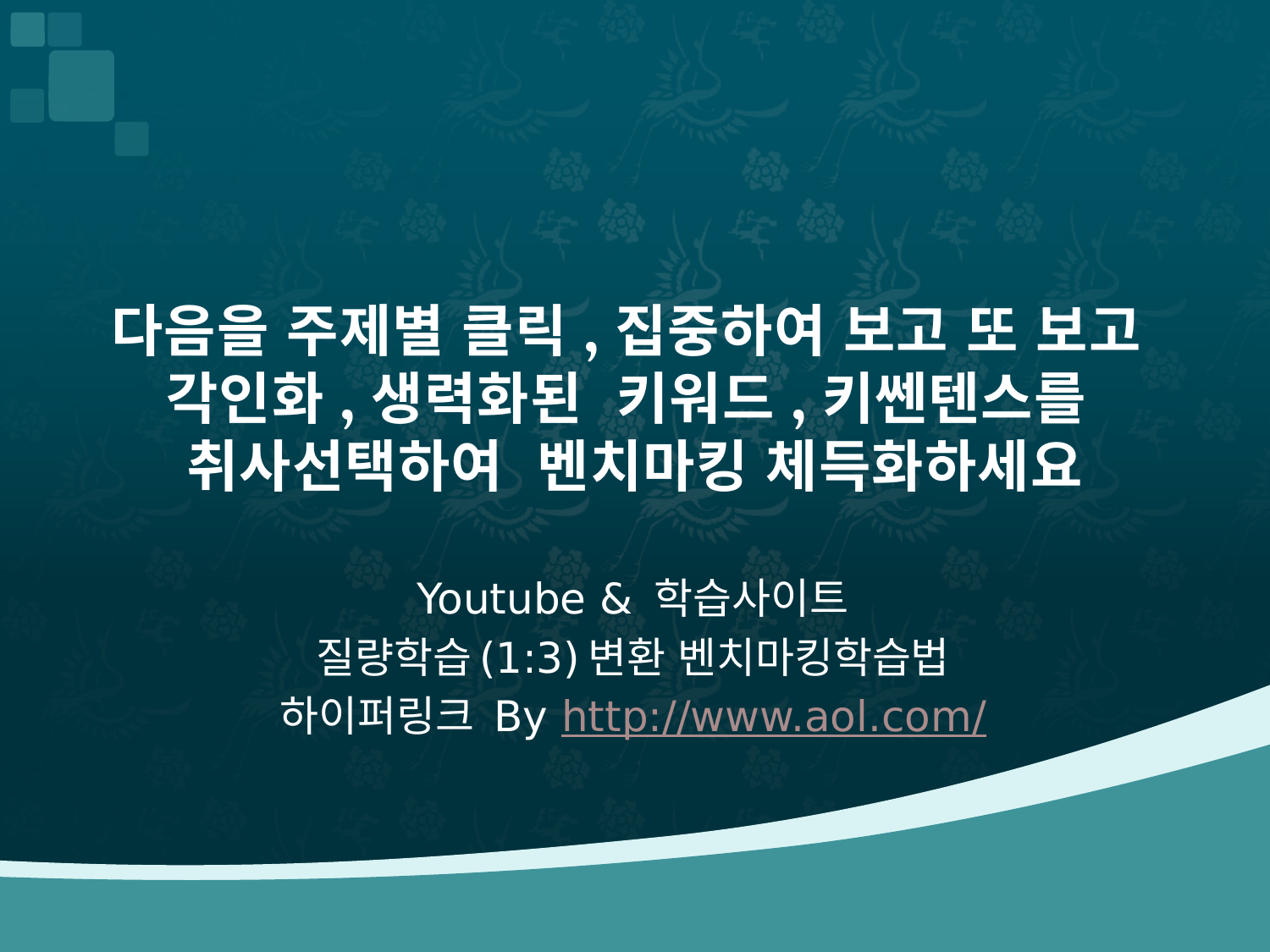

# 다음을 주제별 클릭,집중하여 보고 또 보고 각인화,생력화된  키워드,키쎈텐스를 취사선택하여  벤치마킹 체득화하세요

Youtube & 학습사이트
질량학습(1:3)변환 벤치마킹학습법
하이퍼링크 By http://www.aol.com/